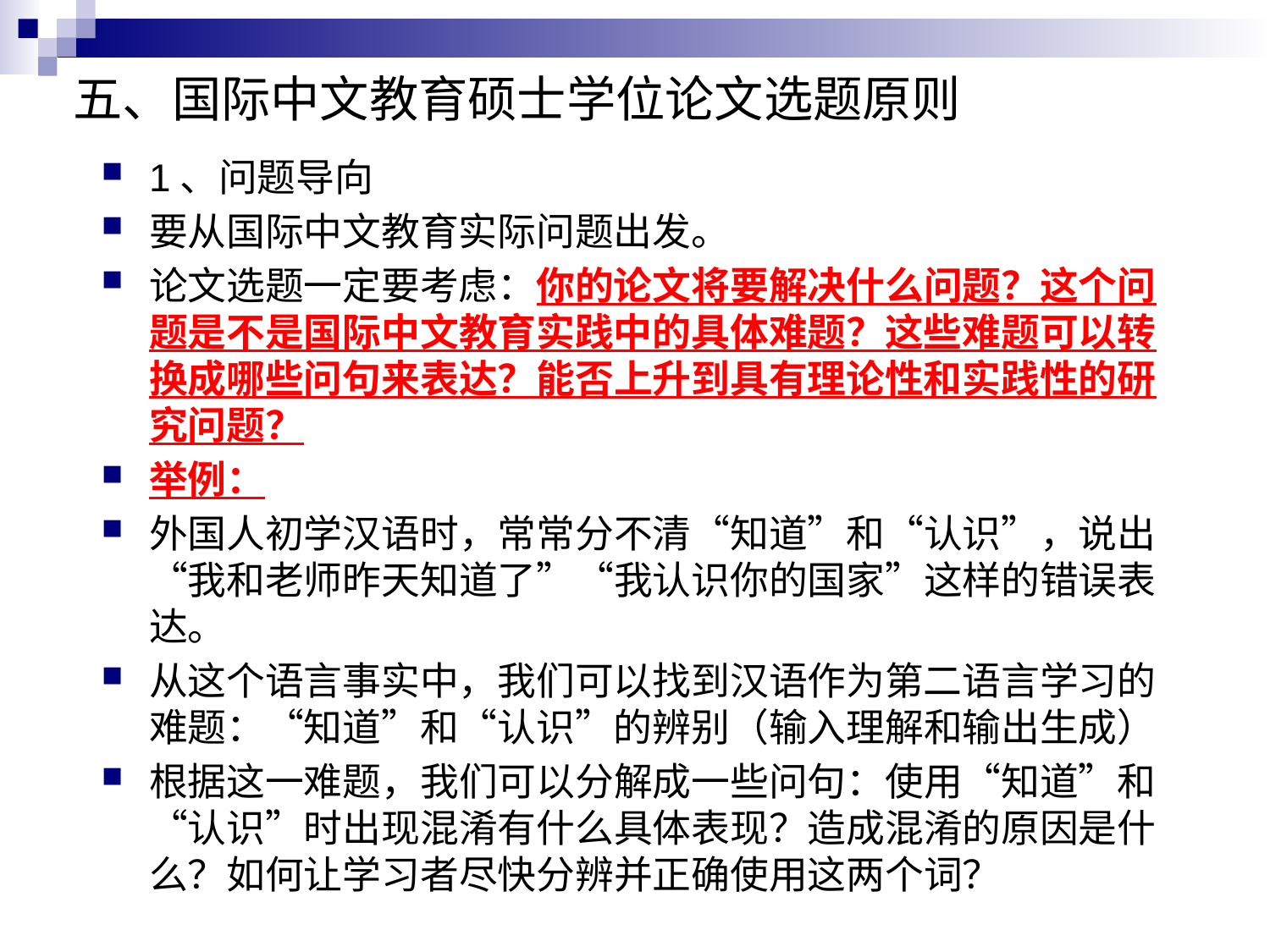

# 五、国际中文教育硕士学位论文选题原则
1、问题导向
要从国际中文教育实际问题出发。
论文选题一定要考虑：你的论文将要解决什么问题？这个问题是不是国际中文教育实践中的具体难题？这些难题可以转换成哪些问句来表达？能否上升到具有理论性和实践性的研究问题？
举例：
外国人初学汉语时，常常分不清“知道”和“认识”，说出“我和老师昨天知道了”“我认识你的国家”这样的错误表达。
从这个语言事实中，我们可以找到汉语作为第二语言学习的难题：“知道”和“认识”的辨别（输入理解和输出生成）
根据这一难题，我们可以分解成一些问句：使用“知道”和“认识”时出现混淆有什么具体表现？造成混淆的原因是什么？如何让学习者尽快分辨并正确使用这两个词？